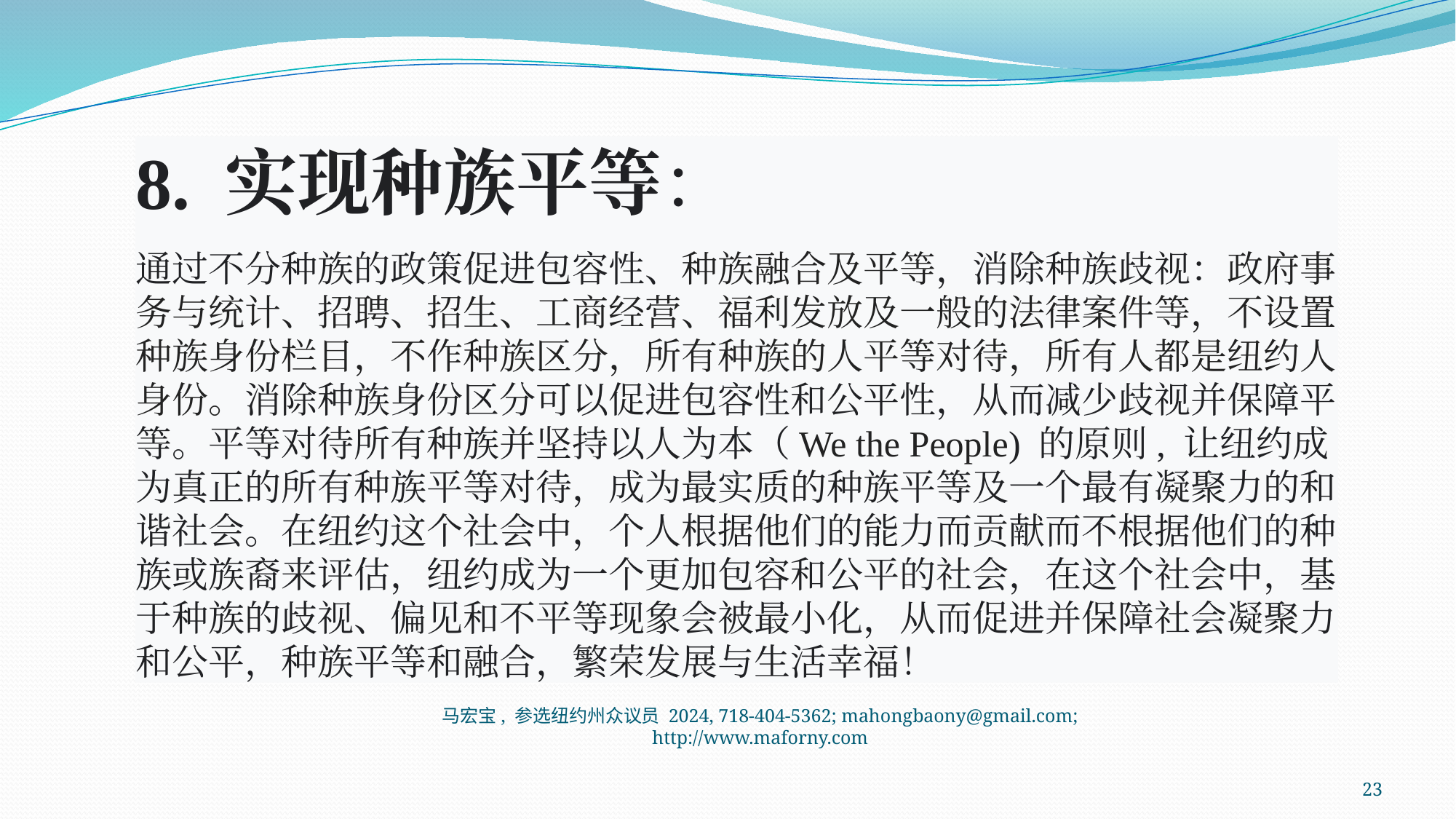

8. 实现种族平等：

通过不分种族的政策促进包容性、种族融合及平等，消除种族歧视：政府事务与统计、招聘、招生、工商经营、福利发放及一般的法律案件等，不设置种族身份栏目，不作种族区分，所有种族的人平等对待，所有人都是纽约人身份。消除种族身份区分可以促进包容性和公平性，从而减少歧视并保障平等。平等对待所有种族并坚持以人为本（We the People) 的原则, 让纽约成为真正的所有种族平等对待，成为最实质的种族平等及一个最有凝聚力的和谐社会。在纽约这个社会中，个人根据他们的能力而贡献而不根据他们的种族或族裔来评估，纽约成为一个更加包容和公平的社会，在这个社会中，基于种族的歧视、偏见和不平等现象会被最小化，从而促进并保障社会凝聚力和公平，种族平等和融合，繁荣发展与生活幸福！
马宏宝, 参选纽约州众议员 2024, 718-404-5362; mahongbaony@gmail.com; http://www.maforny.com
23